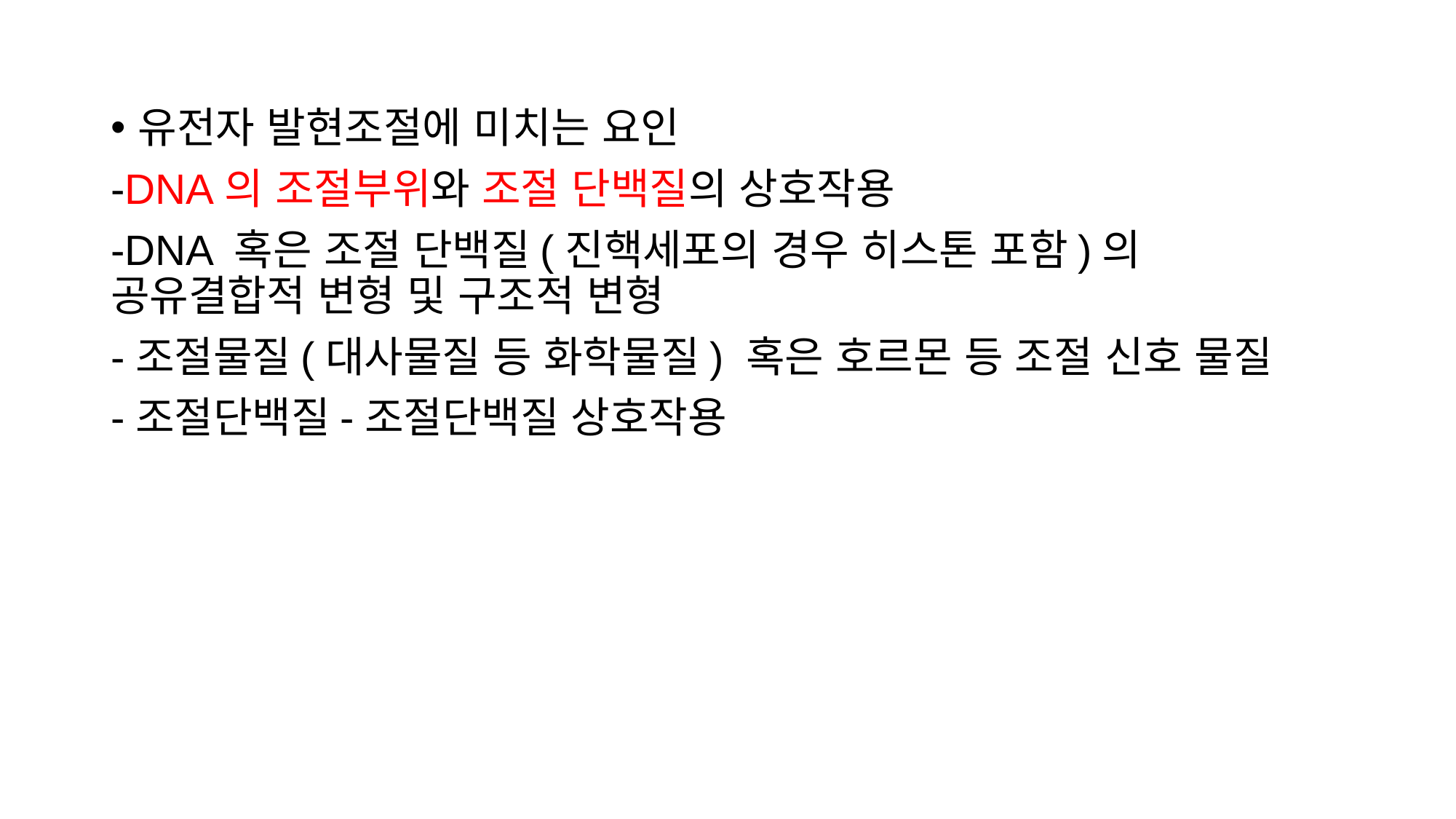

유전자 발현조절에 미치는 요인
-DNA의 조절부위와 조절 단백질의 상호작용
-DNA 혹은 조절 단백질(진핵세포의 경우 히스톤 포함)의 공유결합적 변형 및 구조적 변형
-조절물질(대사물질 등 화학물질) 혹은 호르몬 등 조절 신호 물질
-조절단백질-조절단백질 상호작용